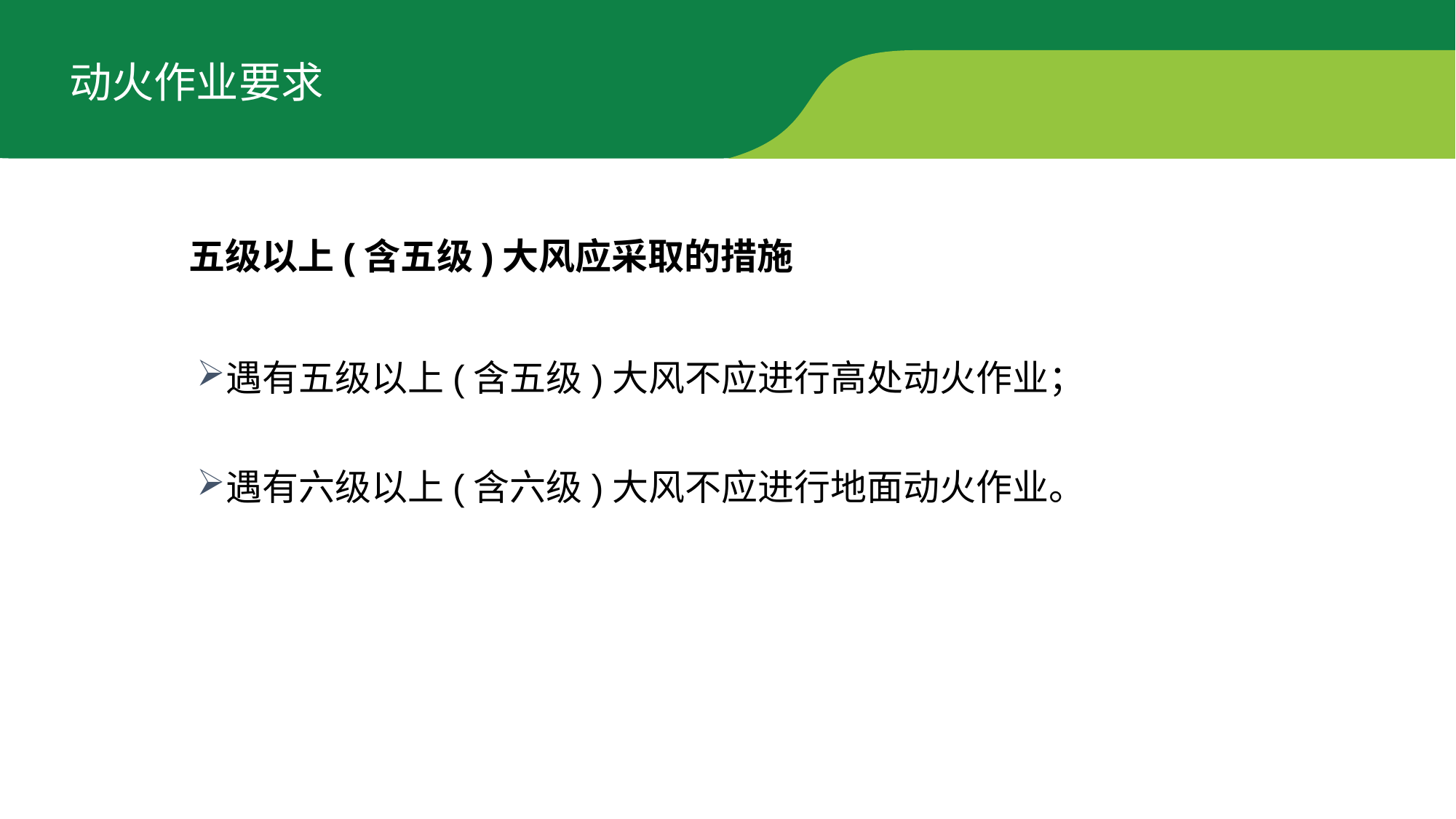

动火作业要求

# 五级以上(含五级)大风应采取的措施
遇有五级以上(含五级)大风不应进行高处动火作业；

遇有六级以上(含六级)大风不应进行地面动火作业。